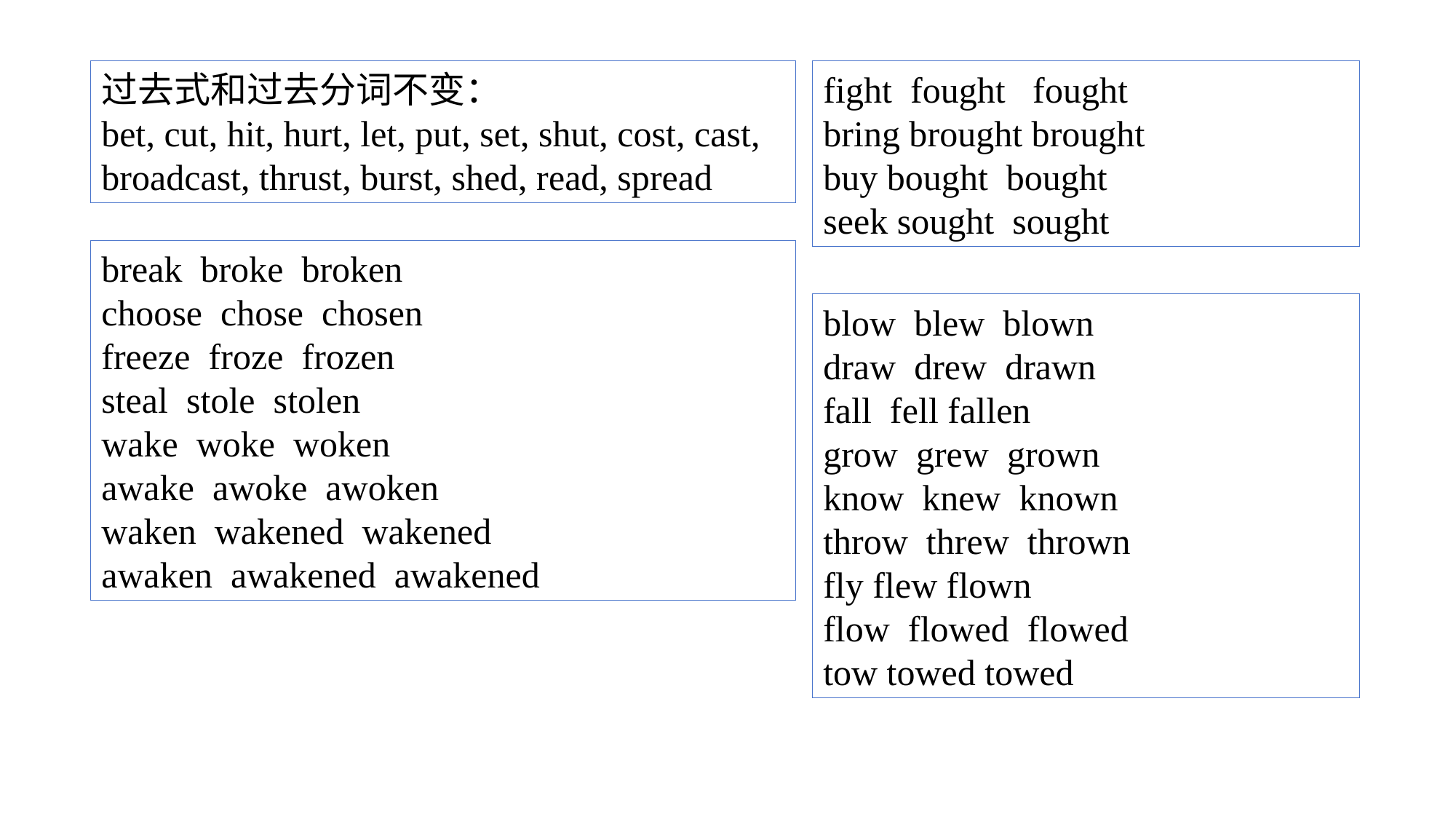

过去式和过去分词不变：
bet, cut, hit, hurt, let, put, set, shut, cost, cast, broadcast, thrust, burst, shed, read, spread
fight  fought   fought
bring brought brought
buy bought  bought
seek sought  sought
break  broke  broken
choose  chose  chosen
freeze  froze  frozen
steal  stole  stolen
wake  woke  woken
awake  awoke  awoken
waken  wakened  wakened
awaken  awakened  awakened
blow  blew  blown
draw  drew  drawn
fall  fell fallen
grow  grew  grown
know  knew  known
throw  threw  thrown
fly flew flown
flow  flowed  flowed
tow towed towed